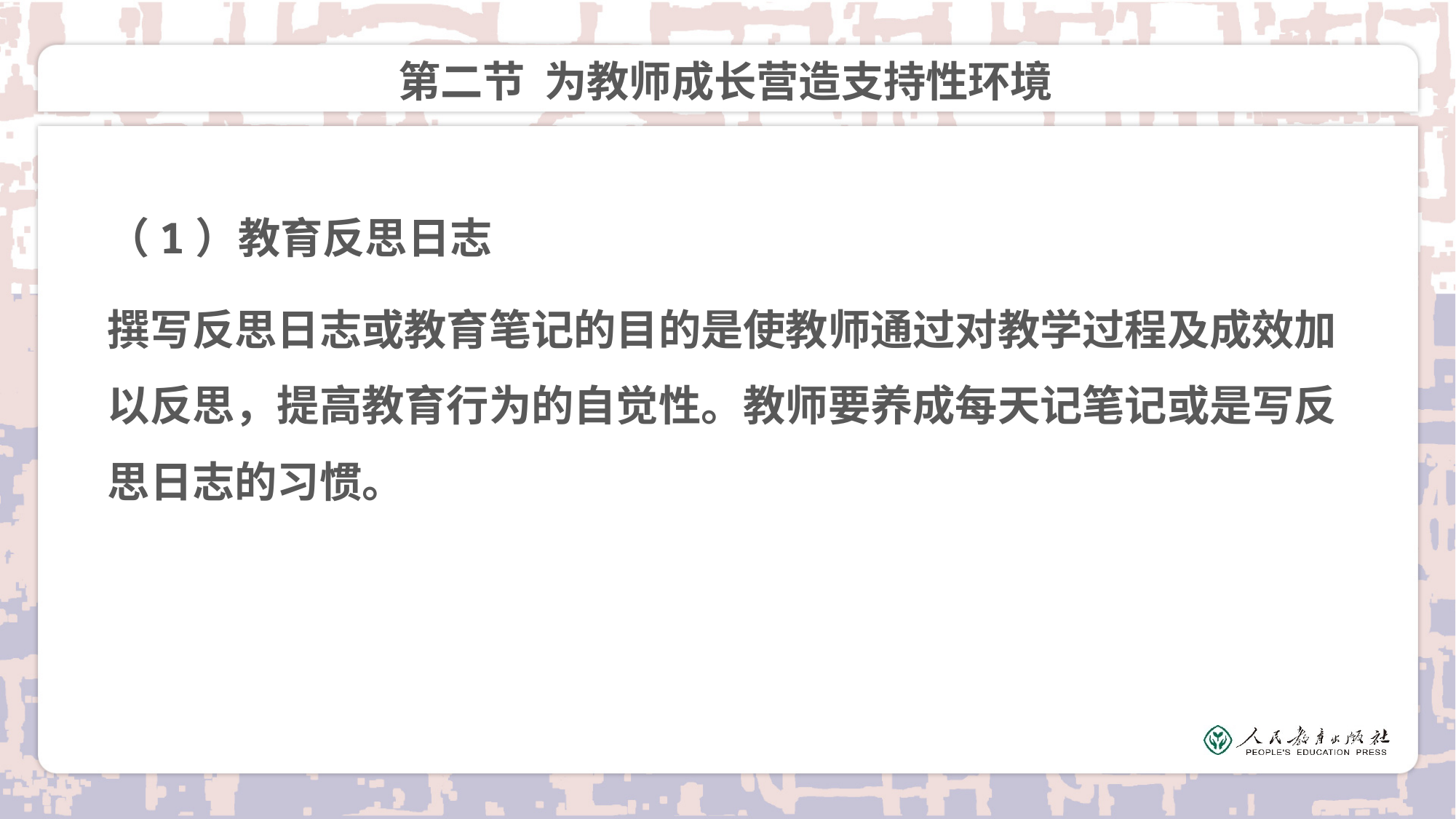

# 第二节  为教师成长营造支持性环境
（1）教育反思日志
撰写反思日志或教育笔记的目的是使教师通过对教学过程及成效加以反思，提高教育行为的自觉性。教师要养成每天记笔记或是写反思日志的习惯。